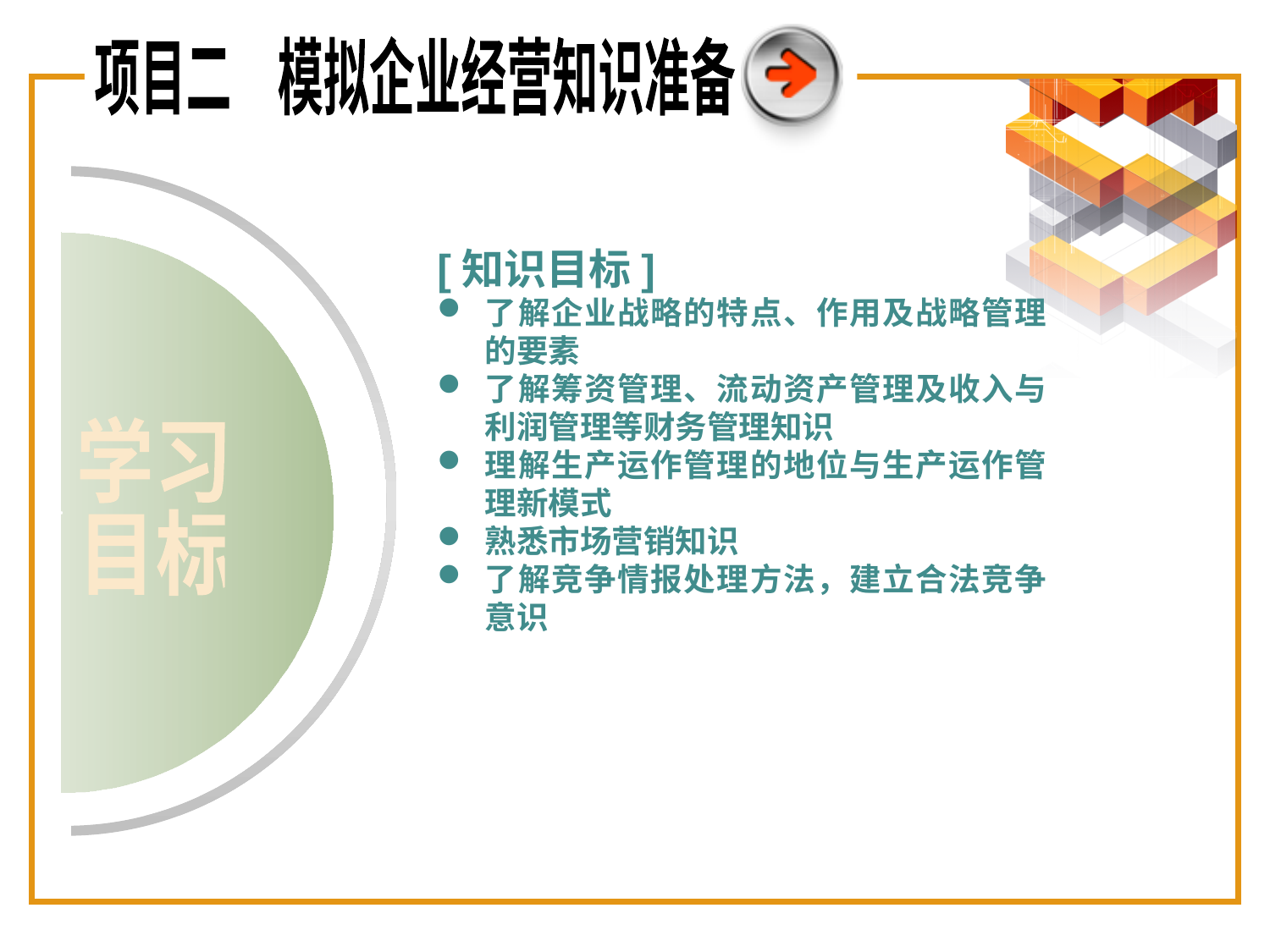

项目二　模拟企业经营知识准备

[知识目标]
了解企业战略的特点、作用及战略管理的要素
了解筹资管理、流动资产管理及收入与利润管理等财务管理知识
理解生产运作管理的地位与生产运作管理新模式
熟悉市场营销知识
了解竞争情报处理方法，建立合法竞争意识

学习
目标